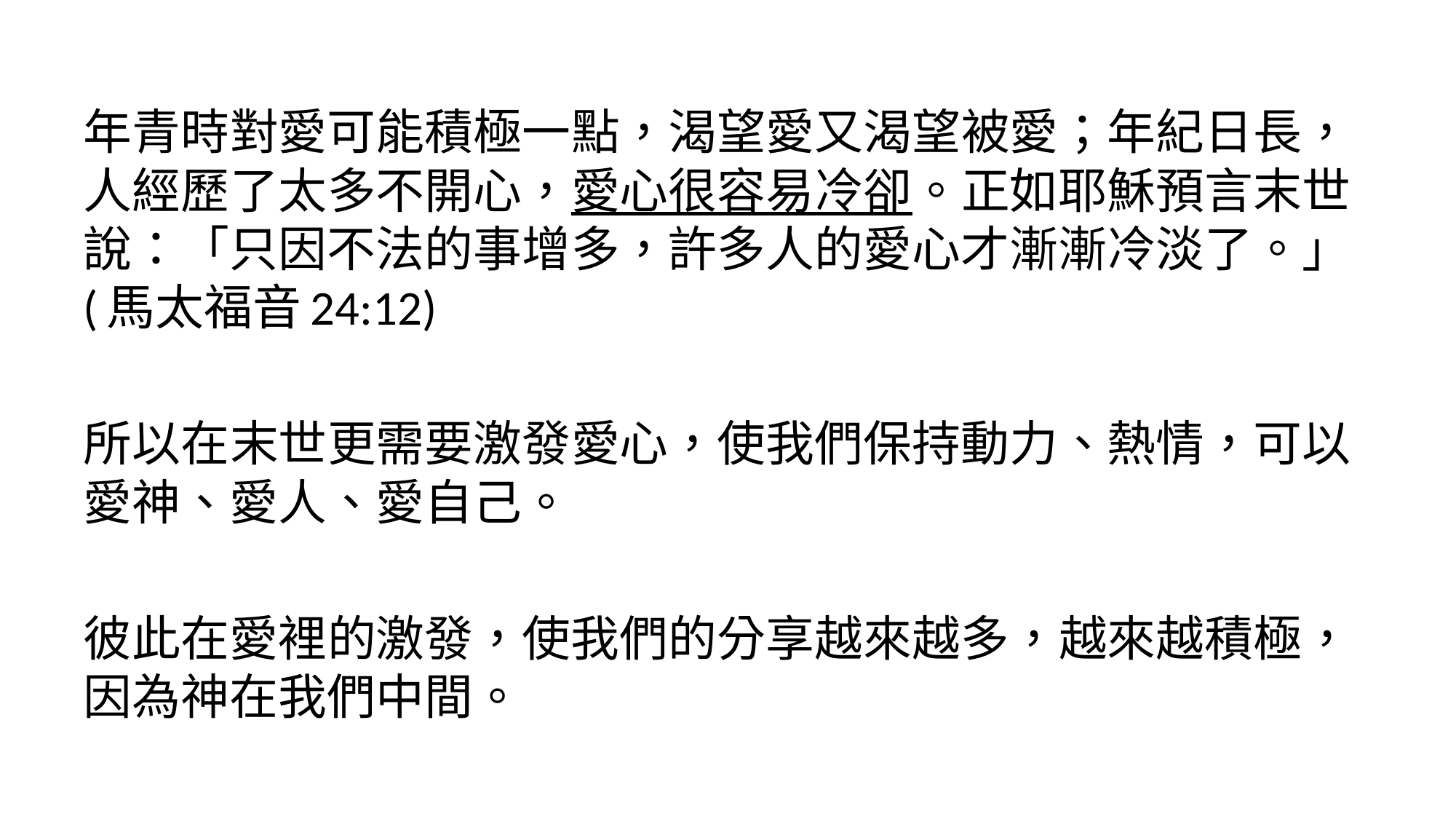

年青時對愛可能積極一點，渴望愛又渴望被愛；年紀日長，人經歷了太多不開心，愛心很容易冷卻。正如耶穌預言末世說：「只因不法的事增多，許多人的愛心才漸漸冷淡了。」 (馬太福音24:12)

所以在末世更需要激發愛心，使我們保持動力、熱情，可以愛神、愛人、愛自己。

彼此在愛裡的激發，使我們的分享越來越多，越來越積極，因為神在我們中間。